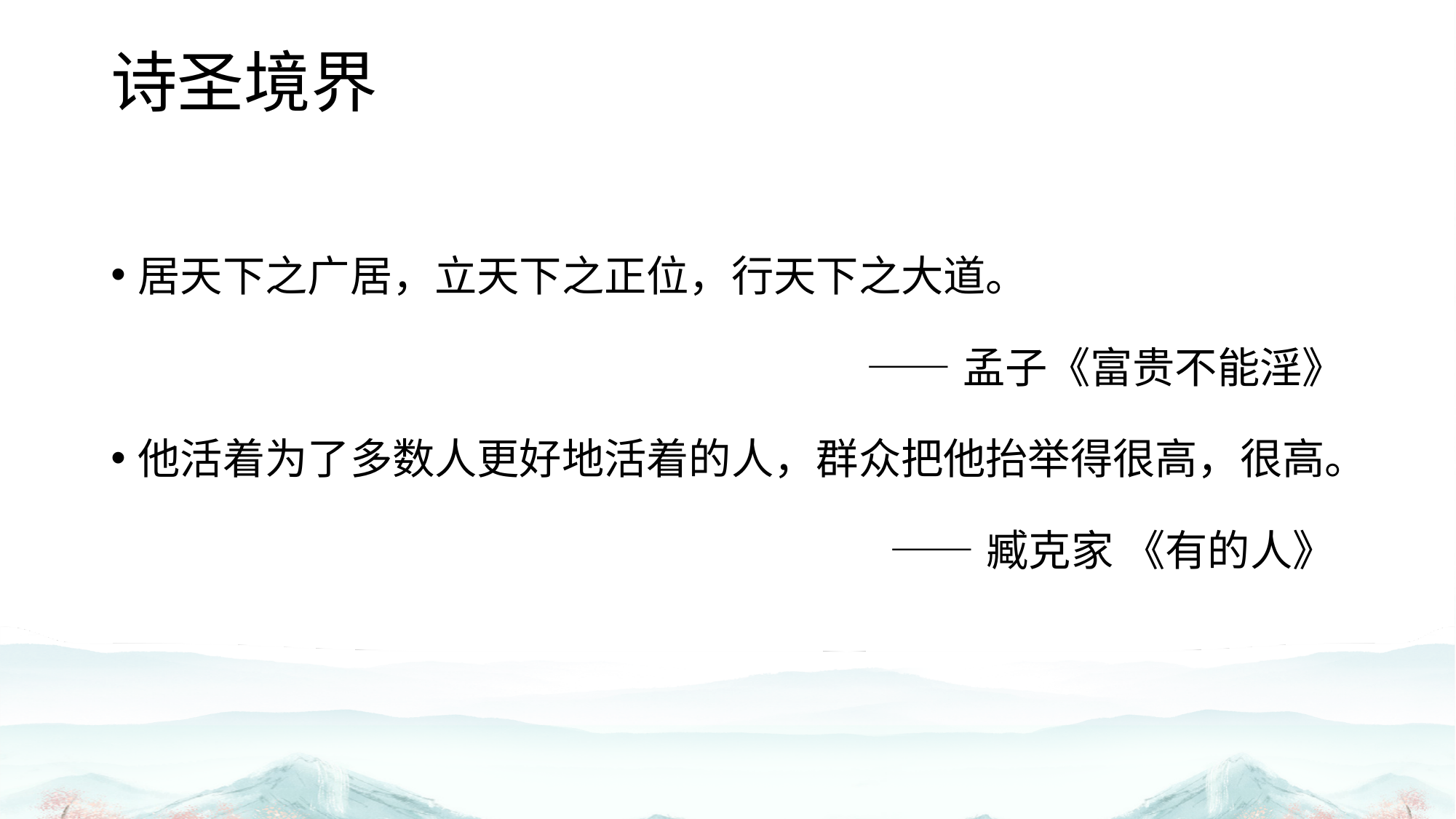

# 诗圣境界
居天下之广居，立天下之正位，行天下之大道。
                                                                      ——孟子《富贵不能淫》
他活着为了多数人更好地活着的人，群众把他抬举得很高，很高。
                                                                            ——臧克家 《有的人》